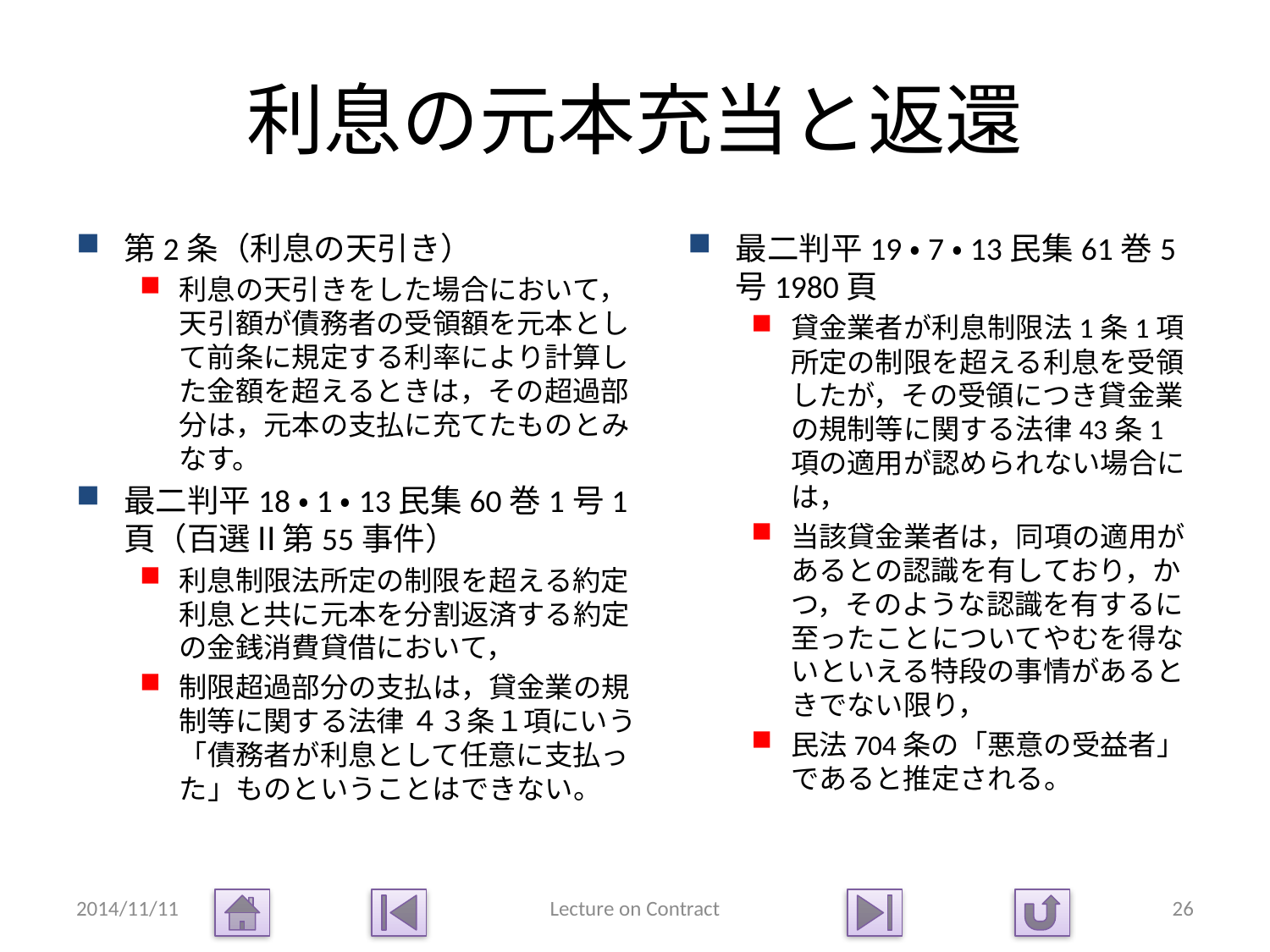

# 利息の元本充当と返還
第2条（利息の天引き）
利息の天引きをした場合において，天引額が債務者の受領額を元本として前条に規定する利率により計算した金額を超えるときは，その超過部分は，元本の支払に充てたものとみなす。
最二判平18・1・13民集60巻1号1頁（百選Ⅱ第55事件）
利息制限法所定の制限を超える約定利息と共に元本を分割返済する約定の金銭消費貸借において，
制限超過部分の支払は，貸金業の規制等に関する法律 ４３条１項にいう「債務者が利息として任意に支払った」ものということはできない。
最二判平19・7・13民集61巻5号1980頁
貸金業者が利息制限法1条1項所定の制限を超える利息を受領したが，その受領につき貸金業の規制等に関する法律43条1項の適用が認められない場合には，
当該貸金業者は，同項の適用があるとの認識を有しており，かつ，そのような認識を有するに至ったことについてやむを得ないといえる特段の事情があるときでない限り，
民法704条の「悪意の受益者」であると推定される。
2014/11/11
Lecture on Contract
26